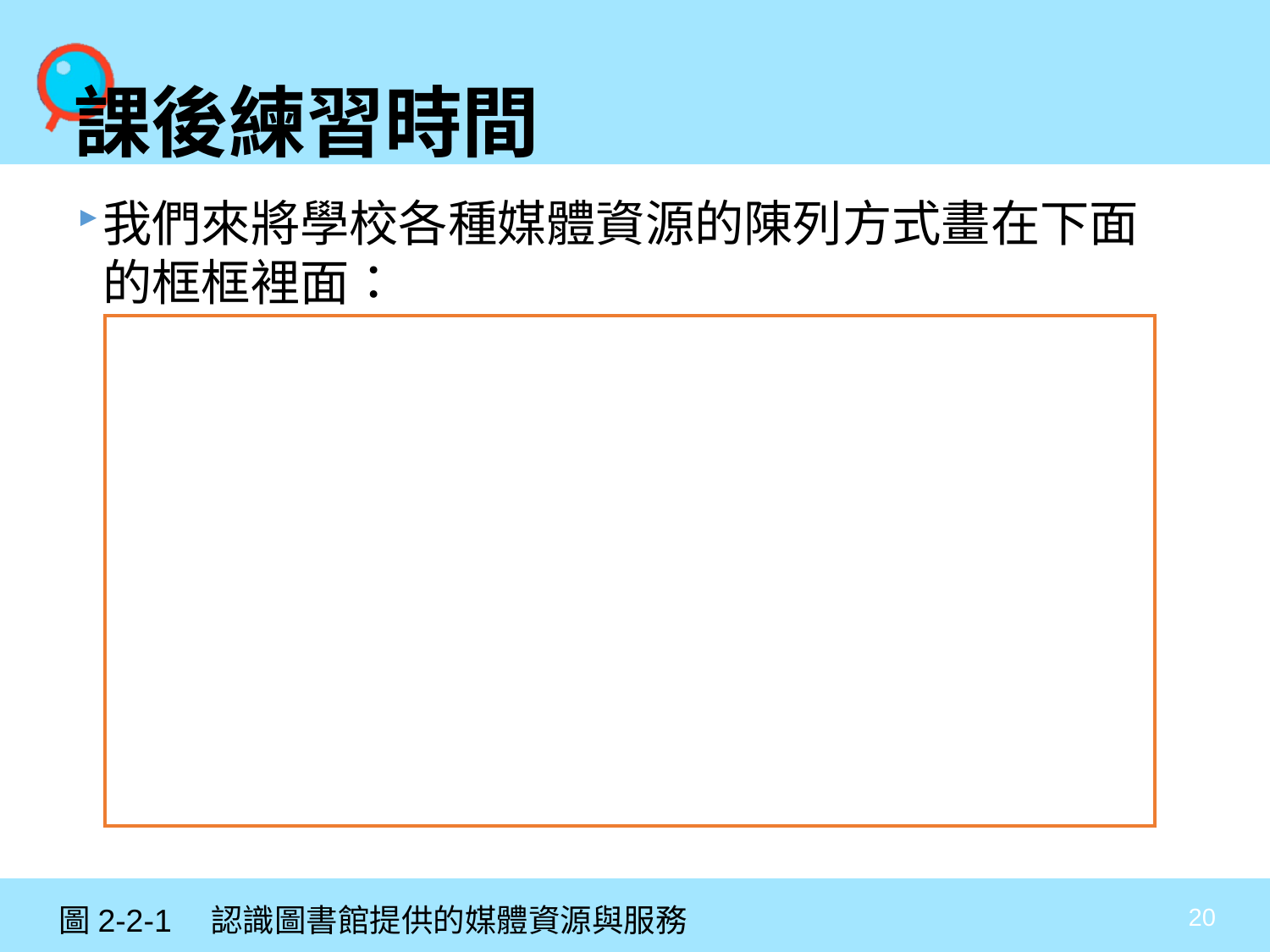

課後練習時間
我們來將學校各種媒體資源的陳列方式畫在下面的框框裡面：
|  |
| --- |
20